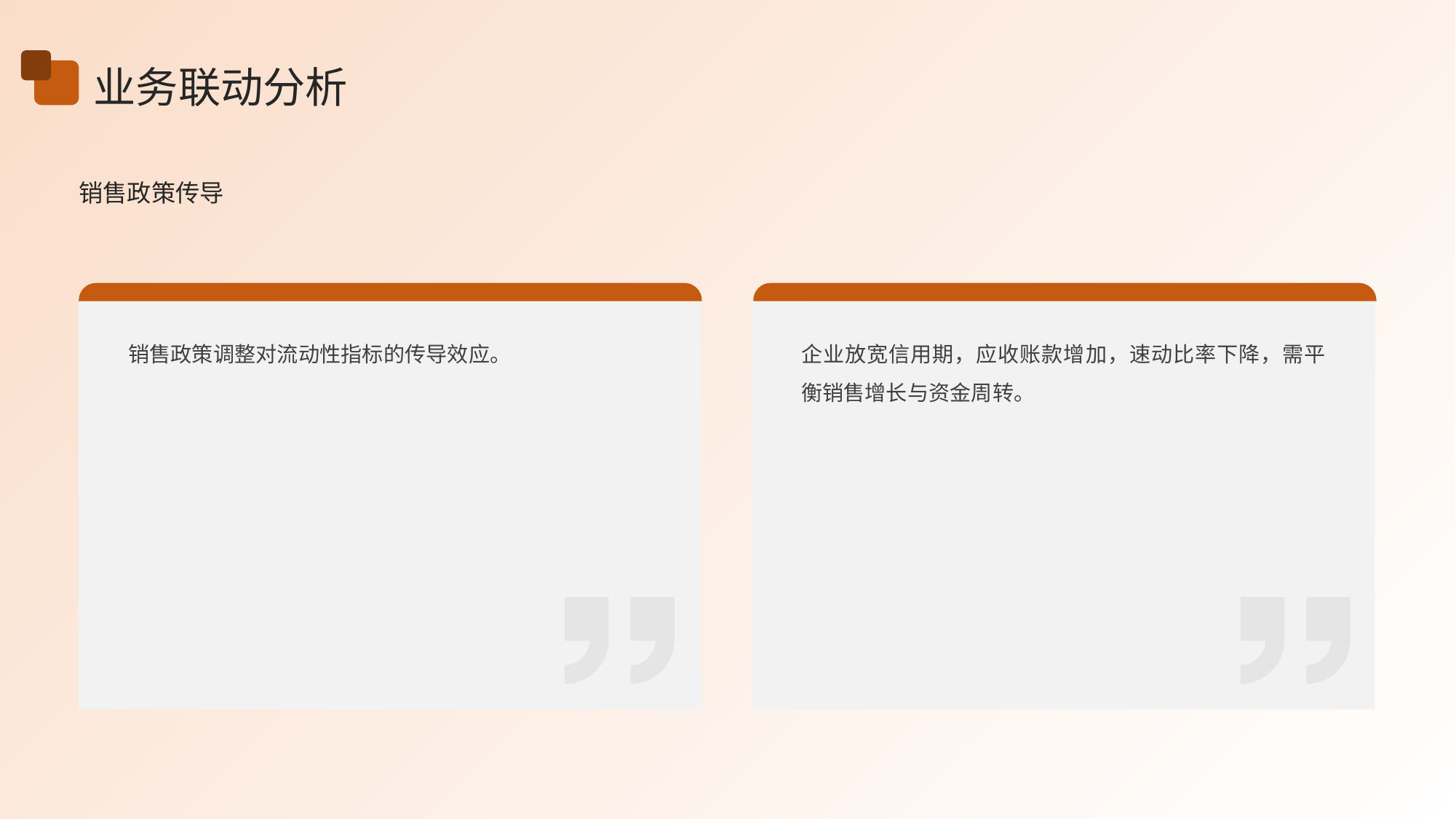

业务联动分析
销售政策传导

销售政策调整对流动性指标的传导效应。
企业放宽信用期，应收账款增加，速动比率下降，需平衡销售增长与资金周转。